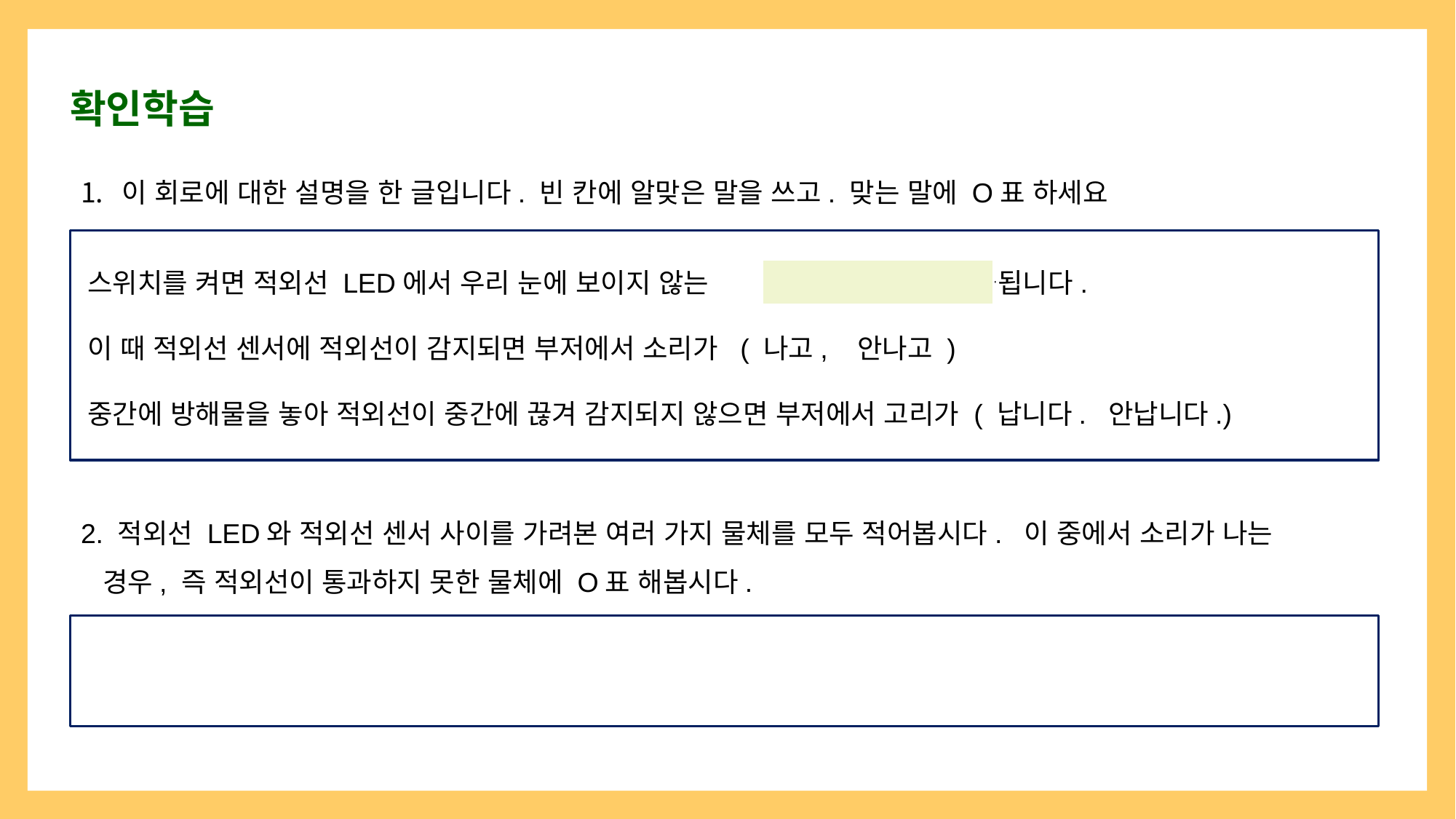

확인학습
이 회로에 대한 설명을 한 글입니다. 빈 칸에 알맞은 말을 쓰고. 맞는 말에 O표 하세요

스위치를 켜면 적외선 LED에서 우리 눈에 보이지 않는                           이 방출됩니다.

이 때 적외선 센서에 적외선이 감지되면 부저에서 소리가  ( 나고,   안나고 )

중간에 방해물을 놓아 적외선이 중간에 끊겨 감지되지 않으면 부저에서 고리가 ( 납니다.  안납니다.)
2. 적외선 LED와 적외선 센서 사이를 가려본 여러 가지 물체를 모두 적어봅시다.  이 중에서 소리가 나는
  경우, 즉 적외선이 통과하지 못한 물체에 O표 해봅시다.